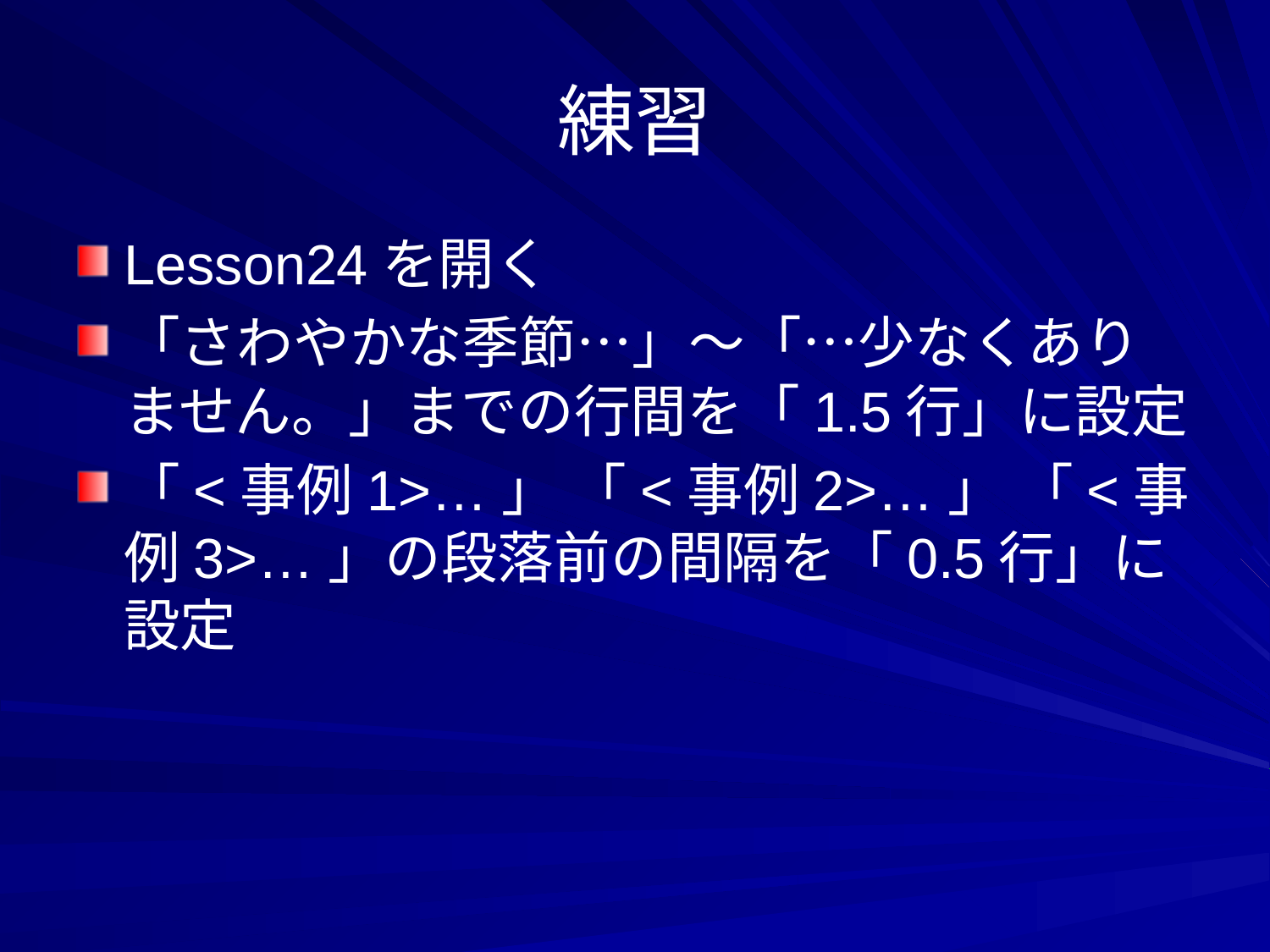

# 練習
Lesson24を開く
「さわやかな季節…」～「…少なくありません。」までの行間を「1.5行」に設定
「<事例1>…」 「<事例2>…」 「<事例3>…」の段落前の間隔を「0.5行」に設定